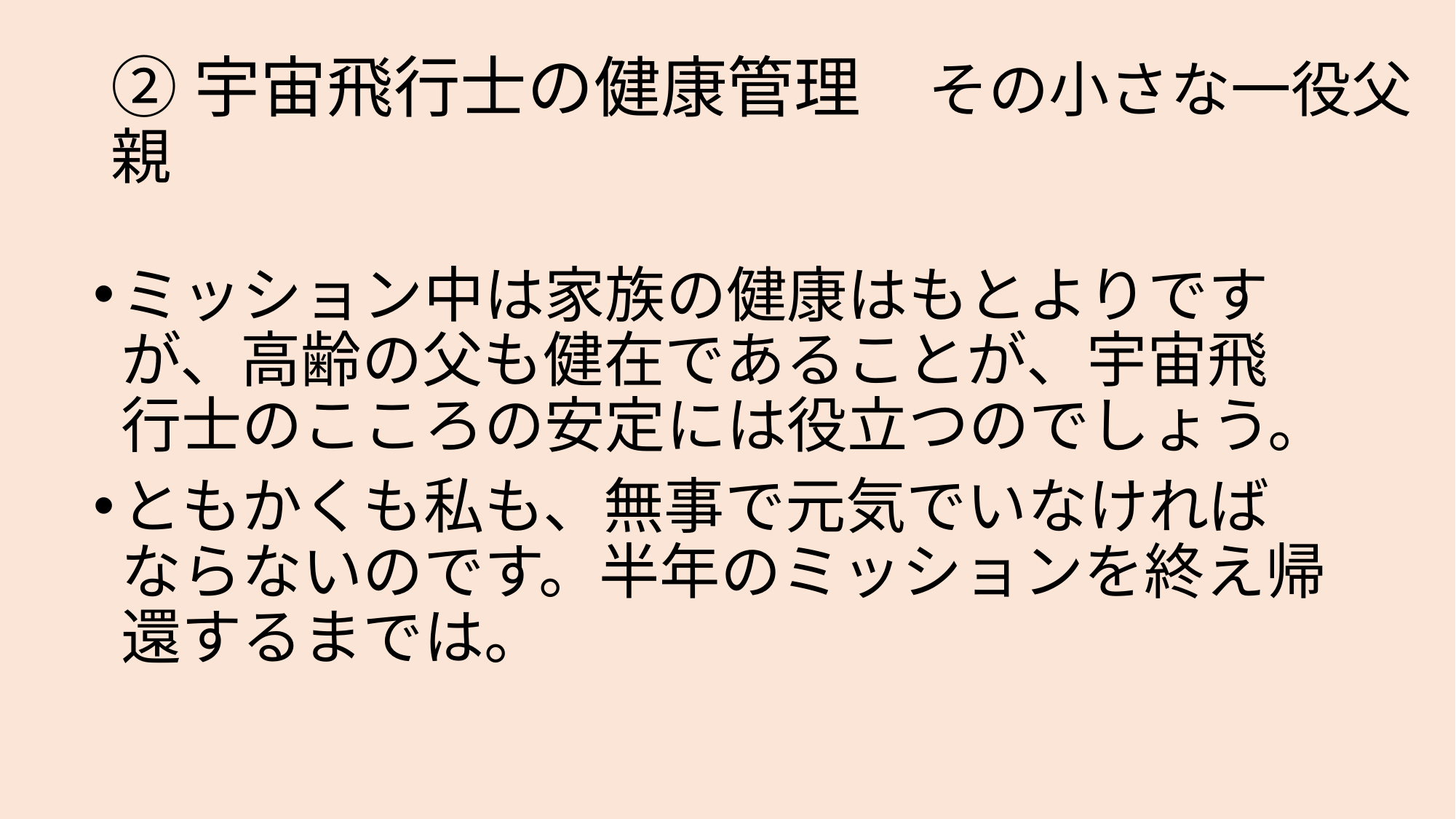

# ②宇宙飛行士の健康管理　その小さな一役父親
ミッション中は家族の健康はもとよりですが、高齢の父も健在であることが、宇宙飛行士のこころの安定には役立つのでしょう。
ともかくも私も、無事で元気でいなければならないのです。半年のミッションを終え帰還するまでは。